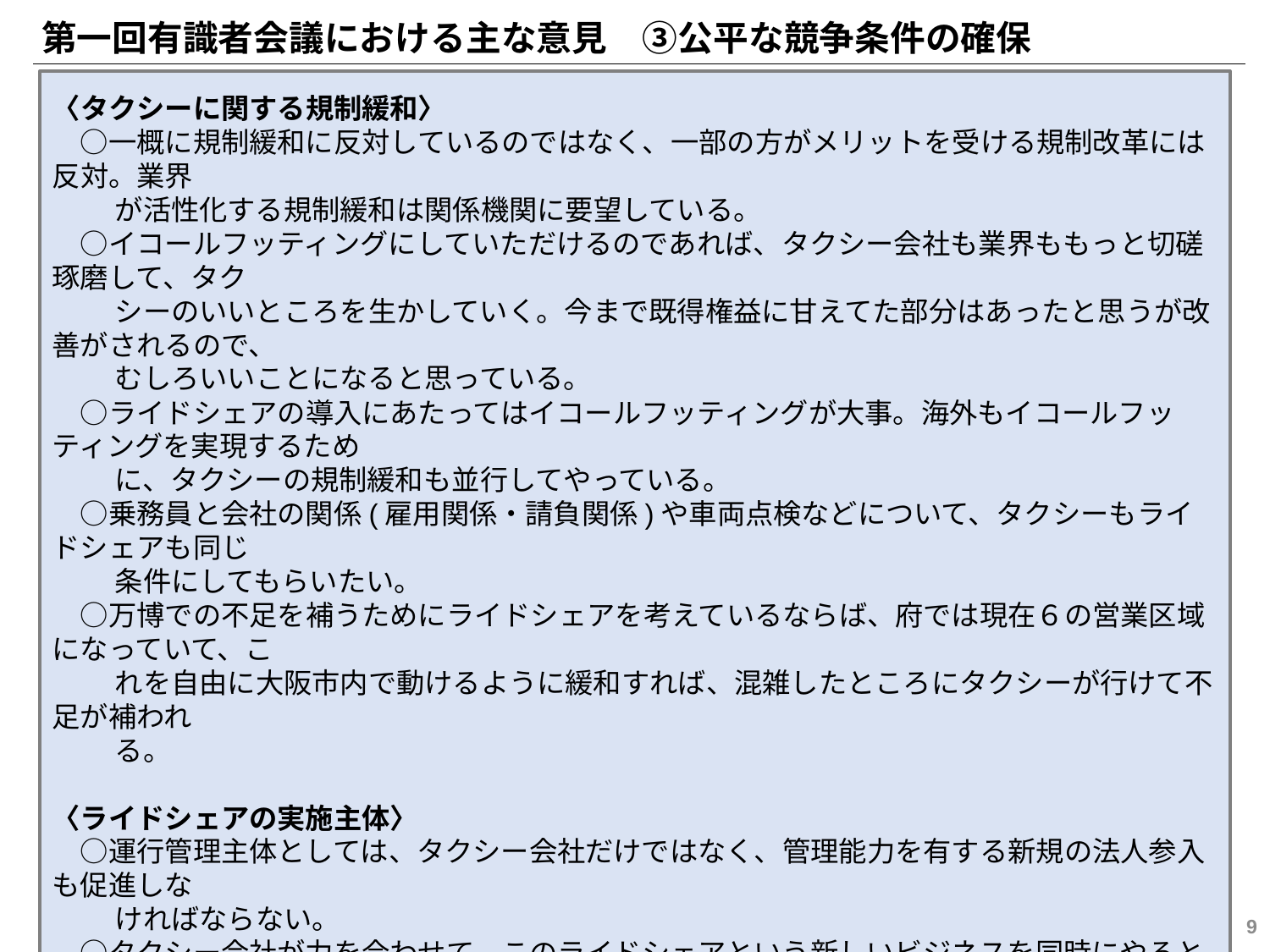

第一回有識者会議における主な意見　③公平な競争条件の確保
〈タクシーに関する規制緩和〉
　○一概に規制緩和に反対しているのではなく、一部の方がメリットを受ける規制改革には反対。業界
　　 が活性化する規制緩和は関係機関に要望している。
　○イコールフッティングにしていただけるのであれば、タクシー会社も業界ももっと切磋琢磨して、タク
　　 シーのいいところを生かしていく。今まで既得権益に甘えてた部分はあったと思うが改善がされるので、
　　 むしろいいことになると思っている。
　○ライドシェアの導入にあたってはイコールフッティングが大事。海外もイコールフッティングを実現するため
　　 に、タクシーの規制緩和も並行してやっている。
　○乗務員と会社の関係(雇用関係・請負関係)や車両点検などについて、タクシーもライドシェアも同じ
　　 条件にしてもらいたい。
　○万博での不足を補うためにライドシェアを考えているならば、府では現在６の営業区域になっていて、こ
　　 れを自由に大阪市内で動けるように緩和すれば、混雑したところにタクシーが行けて不足が補われ
　　 る。

〈ライドシェアの実施主体〉
　○運行管理主体としては、タクシー会社だけではなく、管理能力を有する新規の法人参入も促進しな
　　 ければならない。
　○タクシー会社が力を合わせて、このライドシェアという新しいビジネスを同時にやるという観点で取り組む
　　 のが一番いい。大阪では万博といういいタイミングがあるので、前向きな新しいチャンス、新規事業として
　　 別途やるという出口がある。
　○国は供給過多ということで、現状は新規参入は規制されている。ライドシェアをするにしても、実証実
　　 験は必要と考える。
　○既存のタクシー会社がライドシェアを運営すれば、旧来型の統制された運賃体系を援用するために、
　　 ダイナミック・プライシングが採用されなくなるという可能性が非常に高い
9